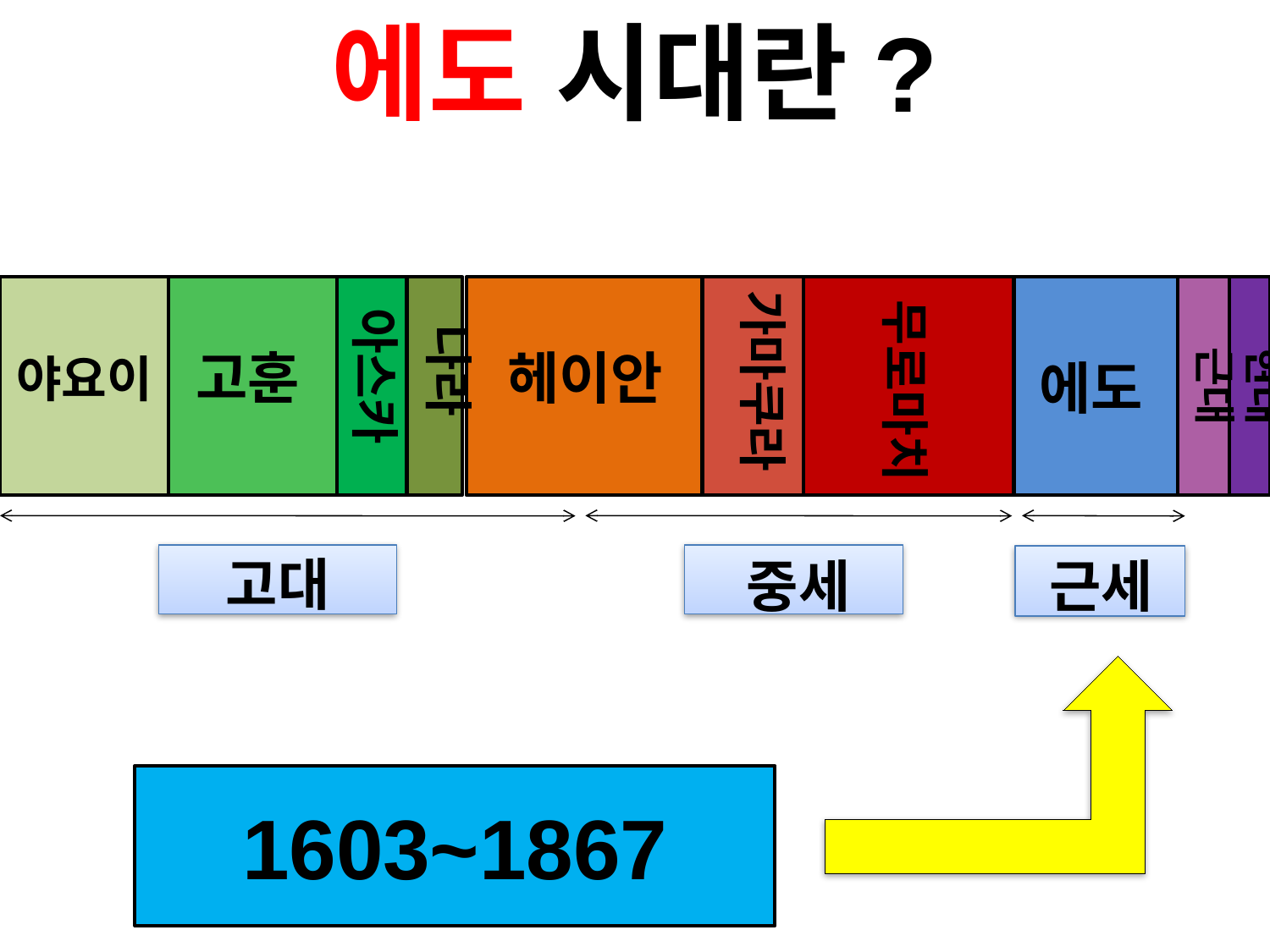

에도 시대란?

나라
무로마치
근대
가마쿠라
아스카
고훈
헤이안
야요이
에도
현대
고대

중세
근세

1603~1867